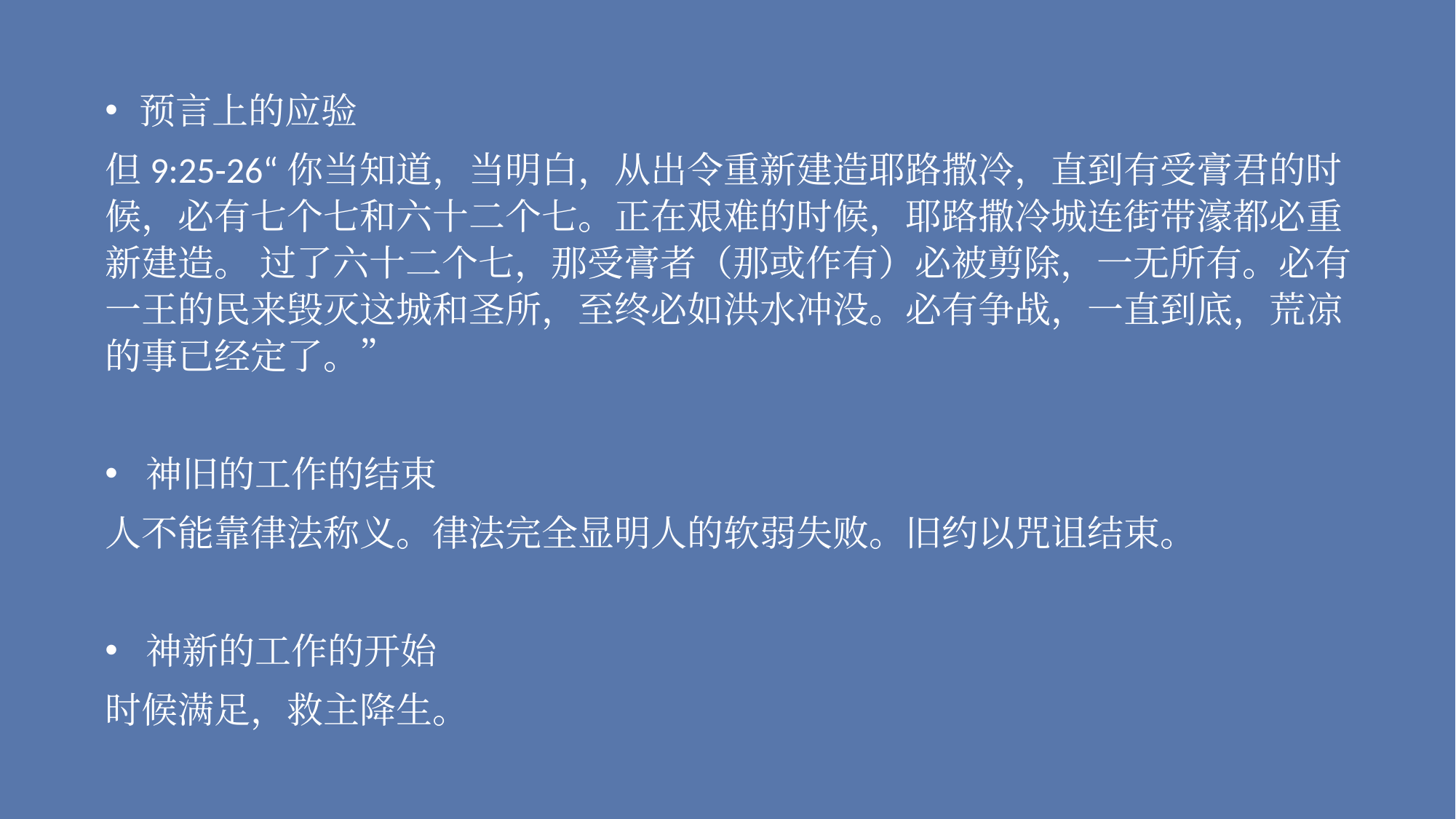

预言上的应验
但9:25-26“你当知道，当明白，从出令重新建造耶路撒冷，直到有受膏君的时候，必有七个七和六十二个七。正在艰难的时候，耶路撒冷城连街带濠都必重新建造。 过了六十二个七，那受膏者（那或作有）必被剪除，一无所有。必有一王的民来毁灭这城和圣所，至终必如洪水冲没。必有争战，一直到底，荒凉的事已经定了。”

神旧的工作的结束
人不能靠律法称义。律法完全显明人的软弱失败。旧约以咒诅结束。

神新的工作的开始
时候满足，救主降生。